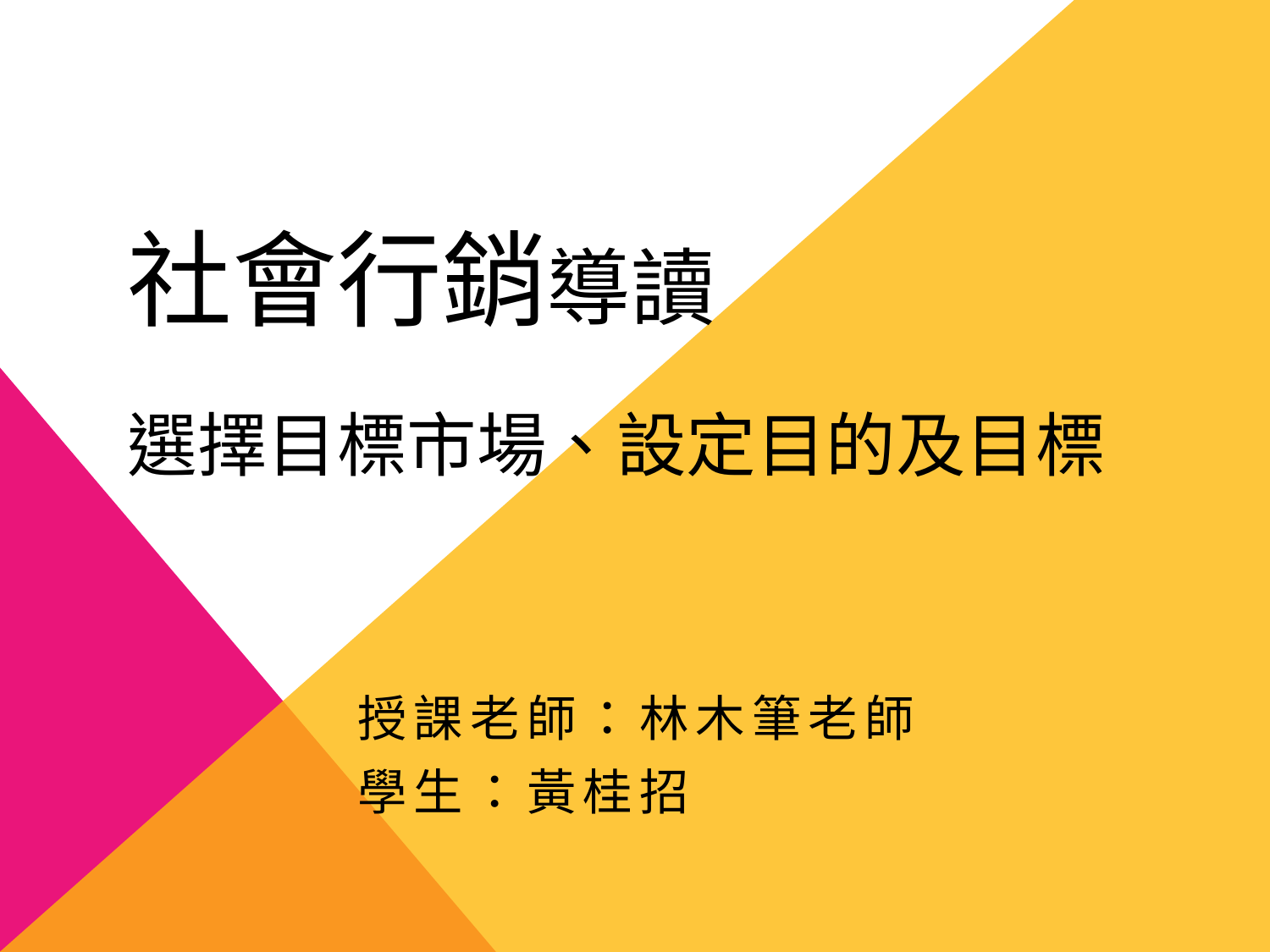

# 社會行銷導讀 選擇目標市場、設定目的及目標
授課老師：林木筆老師
學生：黃桂招